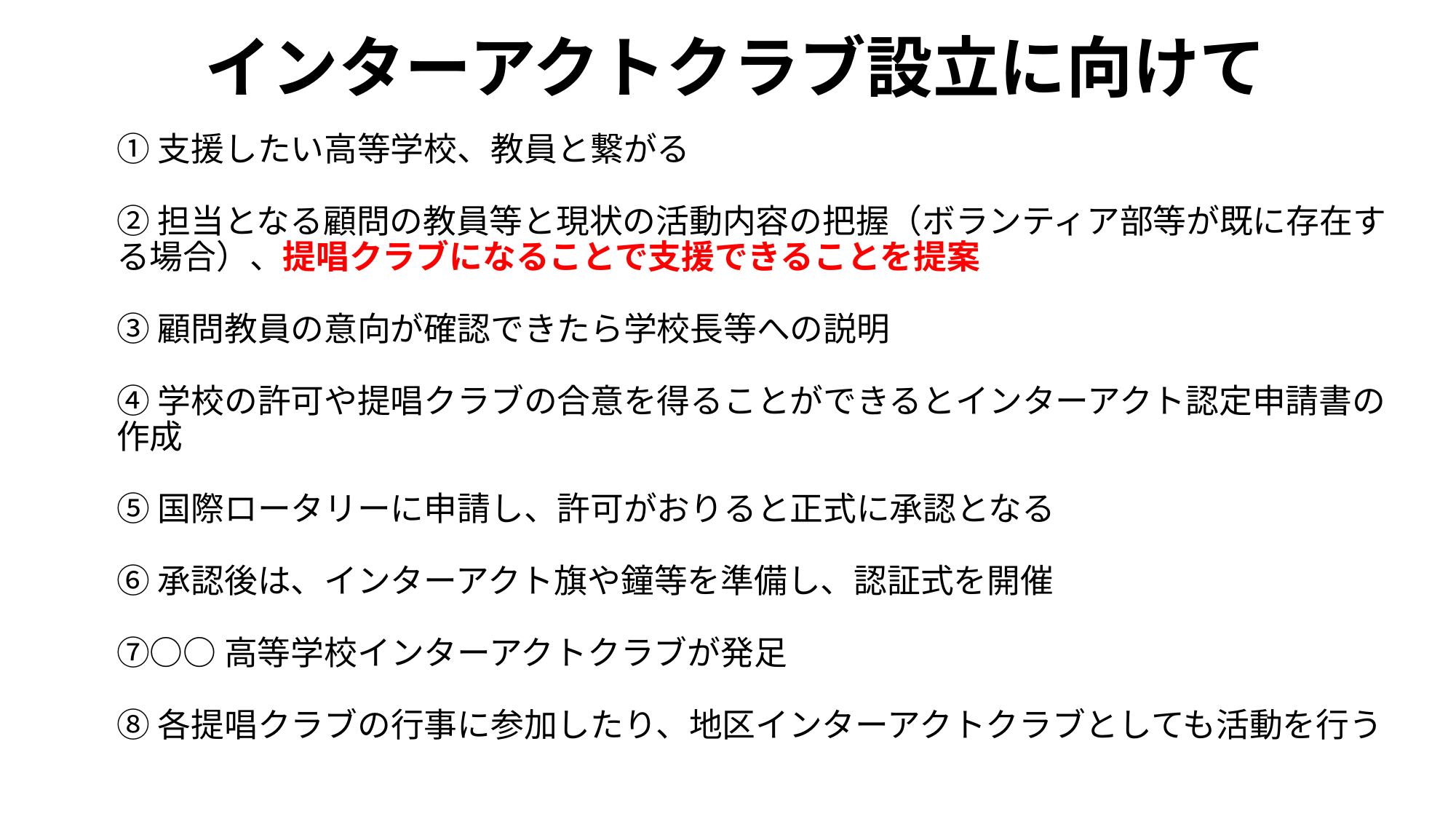

# インターアクトクラブ設立に向けて
①支援したい高等学校、教員と繋がる

②担当となる顧問の教員等と現状の活動内容の把握（ボランティア部等が既に存在する場合）、提唱クラブになることで支援できることを提案

③顧問教員の意向が確認できたら学校長等への説明

④学校の許可や提唱クラブの合意を得ることができるとインターアクト認定申請書の作成

⑤国際ロータリーに申請し、許可がおりると正式に承認となる

⑥承認後は、インターアクト旗や鐘等を準備し、認証式を開催

⑦○○高等学校インターアクトクラブが発足

⑧各提唱クラブの行事に参加したり、地区インターアクトクラブとしても活動を行う